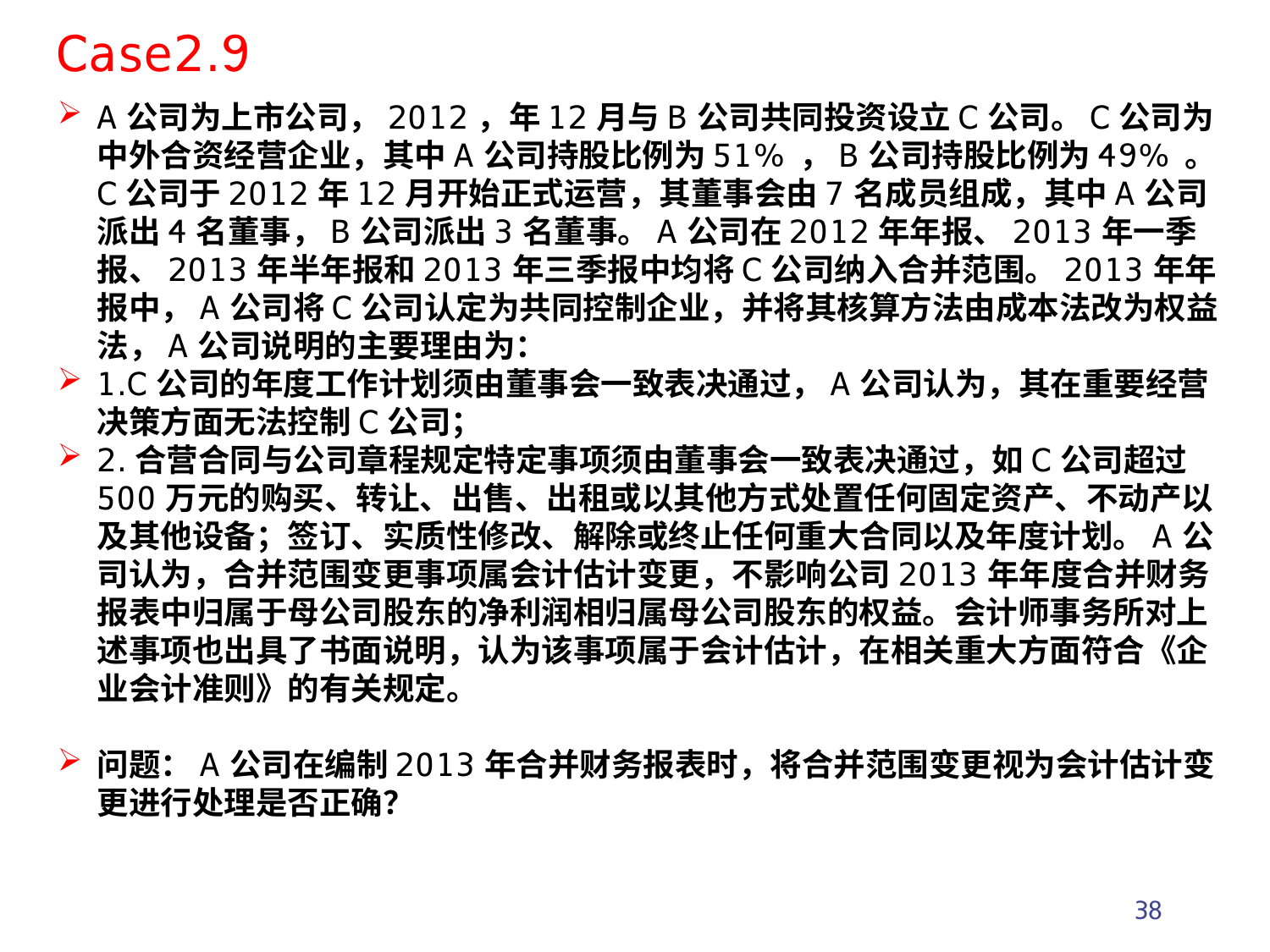

Case2.9
A公司为上市公司，2012，年12月与B公司共同投资设立C公司。C公司为中外合资经营企业，其中A公司持股比例为51%，B公司持股比例为49%。C公司于2012年12月开始正式运营，其董事会由7名成员组成，其中A公司派出4名董事，B公司派出3名董事。A公司在2012年年报、2013年一季报、2013年半年报和2013年三季报中均将C公司纳入合并范围。2013年年报中，A公司将C公司认定为共同控制企业，并将其核算方法由成本法改为权益法，A公司说明的主要理由为：
1.C公司的年度工作计划须由董事会一致表决通过，A公司认为，其在重要经营决策方面无法控制C公司；
2.合营合同与公司章程规定特定事项须由董事会一致表决通过，如C公司超过500万元的购买、转让、出售、出租或以其他方式处置任何固定资产、不动产以及其他设备；签订、实质性修改、解除或终止任何重大合同以及年度计划。A公司认为，合并范围变更事项属会计估计变更，不影响公司2013年年度合并财务报表中归属于母公司股东的净利润相归属母公司股东的权益。会计师事务所对上述事项也出具了书面说明，认为该事项属于会计估计，在相关重大方面符合《企业会计准则》的有关规定。

问题：A公司在编制2013年合并财务报表时，将合并范围变更视为会计估计变更进行处理是否正确？

38